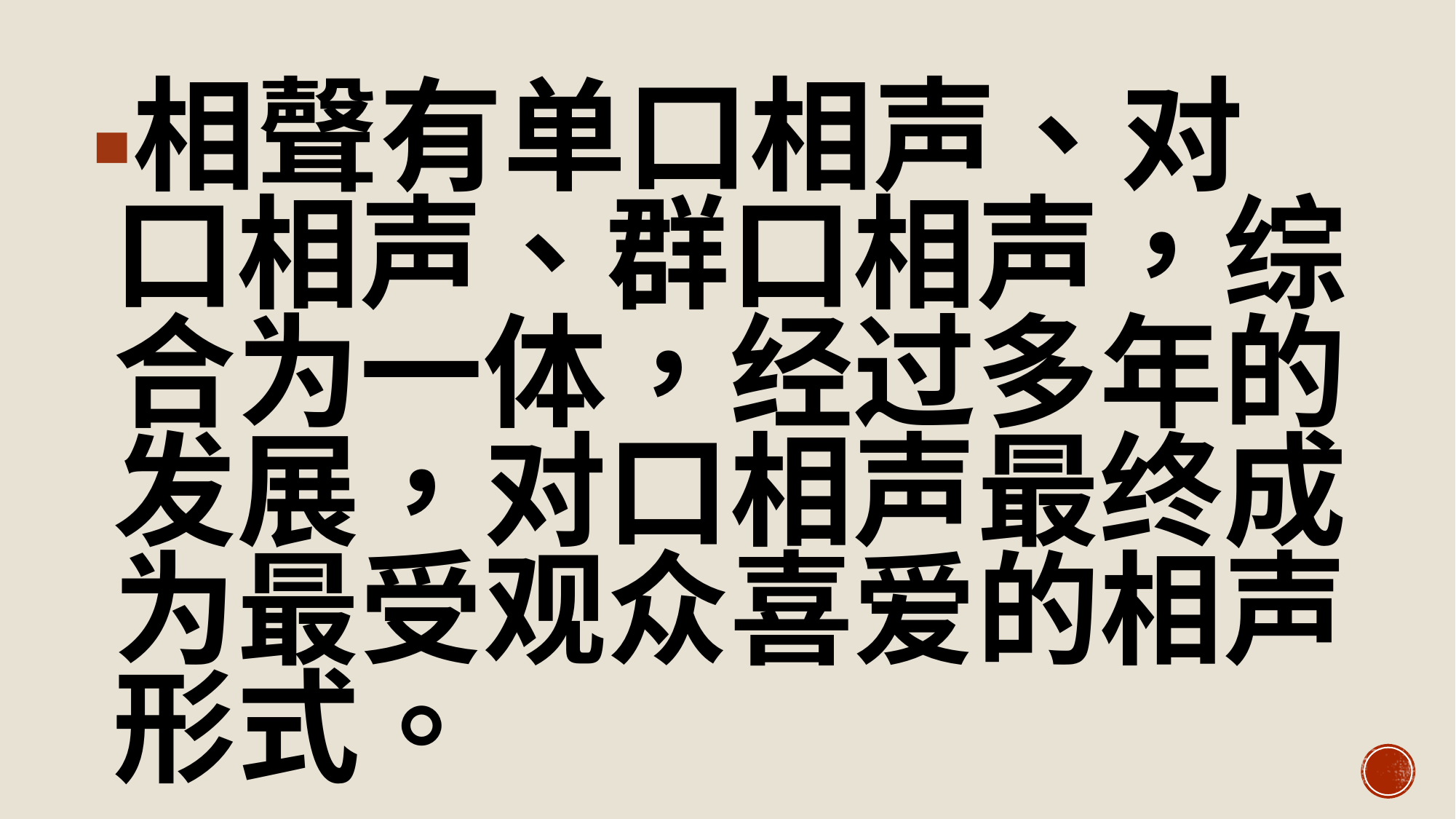

相聲有单口相声、对口相声、群口相声，综合为一体，经过多年的发展，对口相声最终成为最受观众喜爱的相声形式。